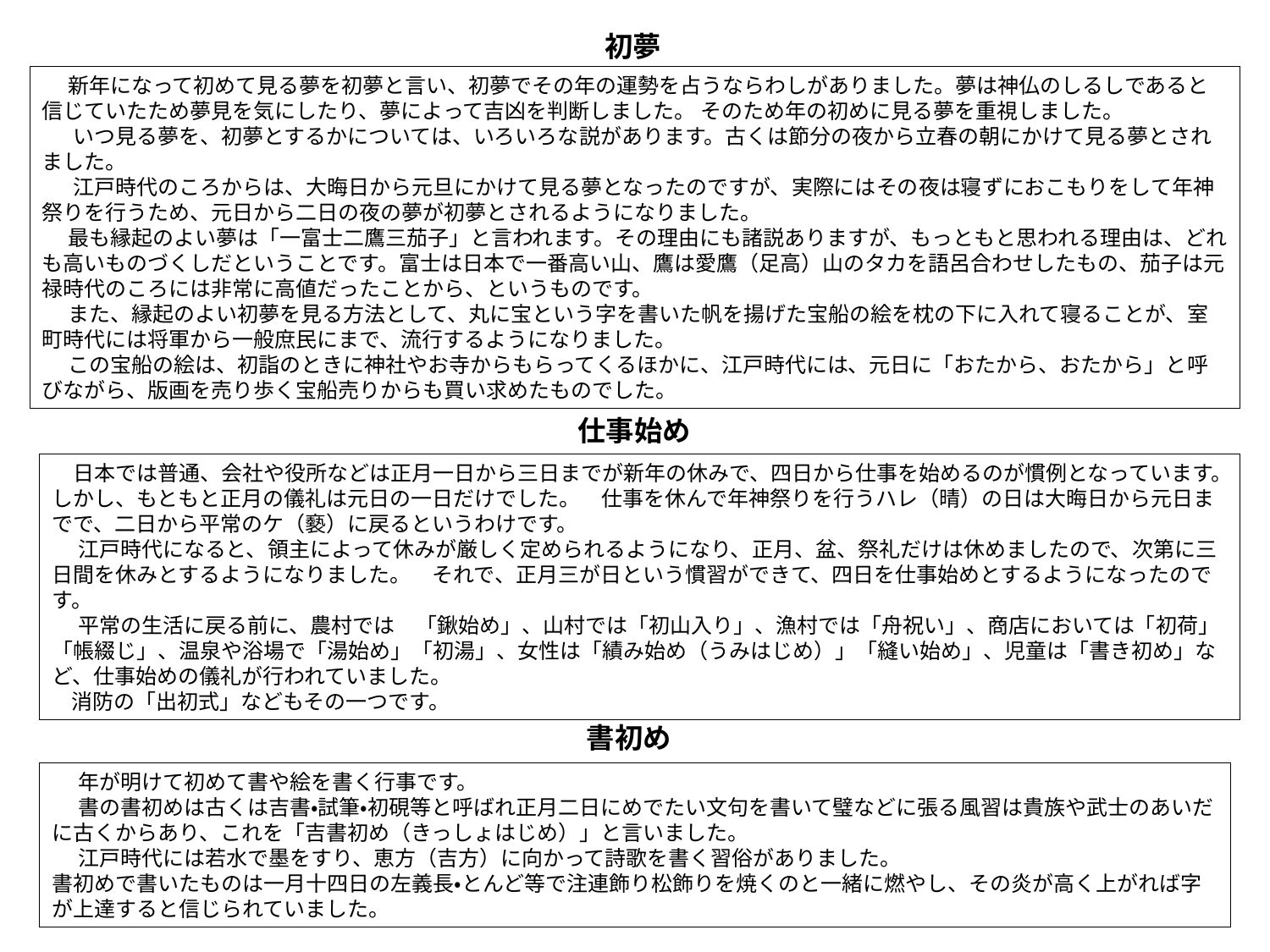

初夢
　 新年になって初めて見る夢を初夢と言い、初夢でその年の運勢を占うならわしがありました。夢は神仏のしるしであると信じていたため夢見を気にしたり、夢によって吉凶を判断しました。 そのため年の初めに見る夢を重視しました。
 　いつ見る夢を、初夢とするかについては、いろいろな説があります。古くは節分の夜から立春の朝にかけて見る夢とされました。
 　江戸時代のころからは、大晦日から元旦にかけて見る夢となったのですが、実際にはその夜は寝ずにおこもりをして年神祭りを行うため、元日から二日の夜の夢が初夢とされるようになりました。
　 最も縁起のよい夢は「一富士二鷹三茄子」と言われます。その理由にも諸説ありますが、もっともと思われる理由は、どれも高いものづくしだということです。富士は日本で一番高い山、鷹は愛鷹（足高）山のタカを語呂合わせしたもの、茄子は元禄時代のころには非常に高値だったことから、というものです。
　 また、縁起のよい初夢を見る方法として、丸に宝という字を書いた帆を揚げた宝船の絵を枕の下に入れて寝ることが、室町時代には将軍から一般庶民にまで、流行するようになりました。
　 この宝船の絵は、初詣のときに神社やお寺からもらってくるほかに、江戸時代には、元日に「おたから、おたから」と呼びながら、版画を売り歩く宝船売りからも買い求めたものでした。
仕事始め
　日本では普通、会社や役所などは正月一日から三日までが新年の休みで、四日から仕事を始めるのが慣例となっています。
しかし、もともと正月の儀礼は元日の一日だけでした。　仕事を休んで年神祭りを行うハレ（晴）の日は大晦日から元日までで、二日から平常のケ（褻）に戻るというわけです。
　 江戸時代になると、領主によって休みが厳しく定められるようになり、正月、盆、祭礼だけは休めましたので、次第に三日間を休みとするようになりました。　それで、正月三が日という慣習ができて、四日を仕事始めとするようになったのです。
　 平常の生活に戻る前に、農村では　「鍬始め」、山村では「初山入り」、漁村では「舟祝い」、商店においては「初荷」「帳綴じ」、温泉や浴場で「湯始め」「初湯」、女性は「績み始め（うみはじめ）」「縫い始め」、児童は「書き初め」など、仕事始めの儀礼が行われていました。
   消防の「出初式」などもその一つです。
書初め
　 年が明けて初めて書や絵を書く行事です。
　 書の書初めは古くは吉書・試筆・初硯等と呼ばれ正月二日にめでたい文句を書いて璧などに張る風習は貴族や武士のあいだに古くからあり、これを「吉書初め（きっしょはじめ）」と言いました。
　 江戸時代には若水で墨をすり、恵方（吉方）に向かって詩歌を書く習俗がありました。
書初めで書いたものは一月十四日の左義長・とんど等で注連飾り松飾りを焼くのと一緒に燃やし、その炎が高く上がれば字が上達すると信じられていました。